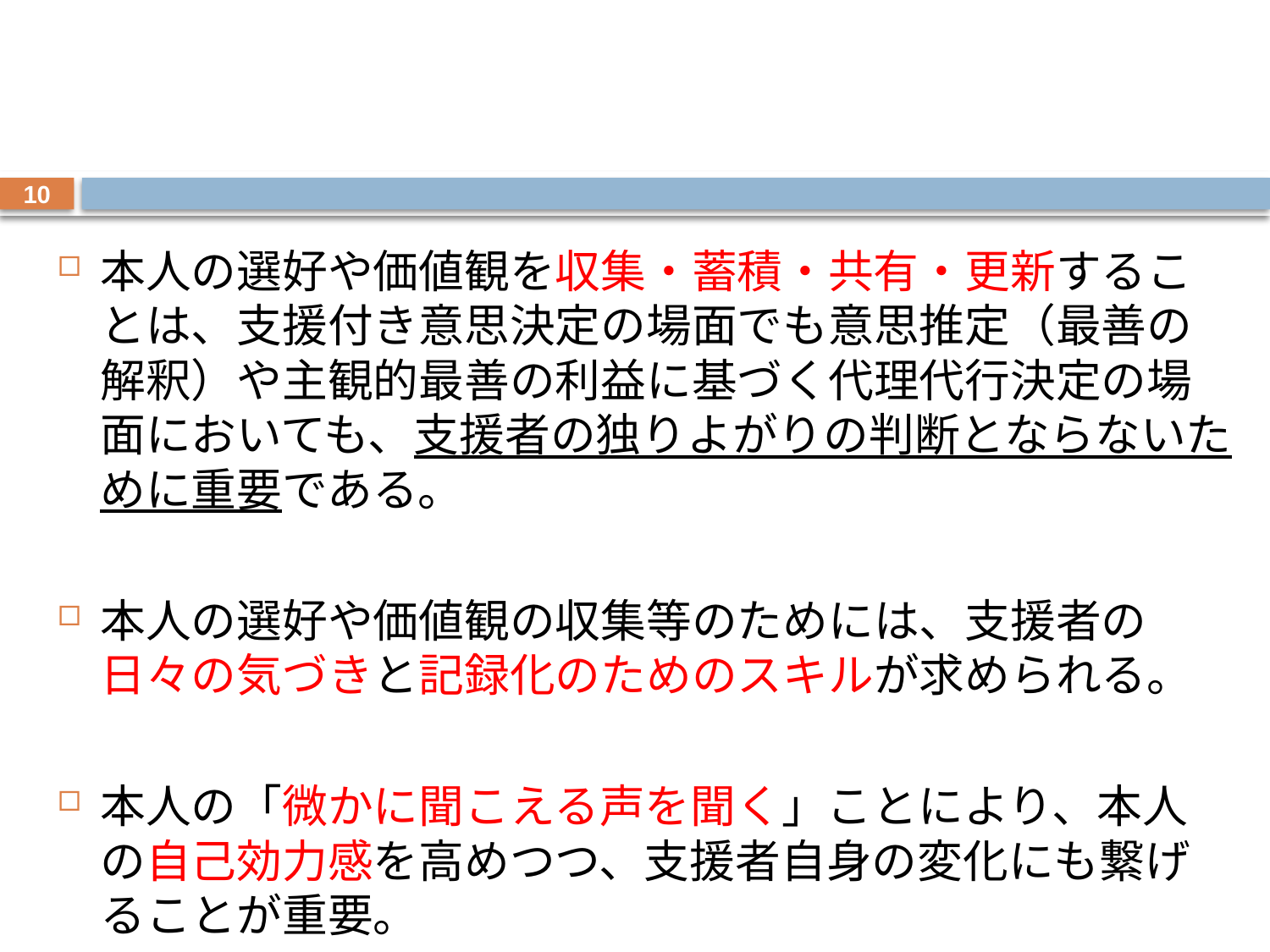

10
本人の選好や価値観を収集・蓄積・共有・更新することは、支援付き意思決定の場面でも意思推定（最善の解釈）や主観的最善の利益に基づく代理代行決定の場面においても、支援者の独りよがりの判断とならないために重要である。

本人の選好や価値観の収集等のためには、支援者の日々の気づきと記録化のためのスキルが求められる。

本人の「微かに聞こえる声を聞く」ことにより、本人の自己効力感を高めつつ、支援者自身の変化にも繋げることが重要。